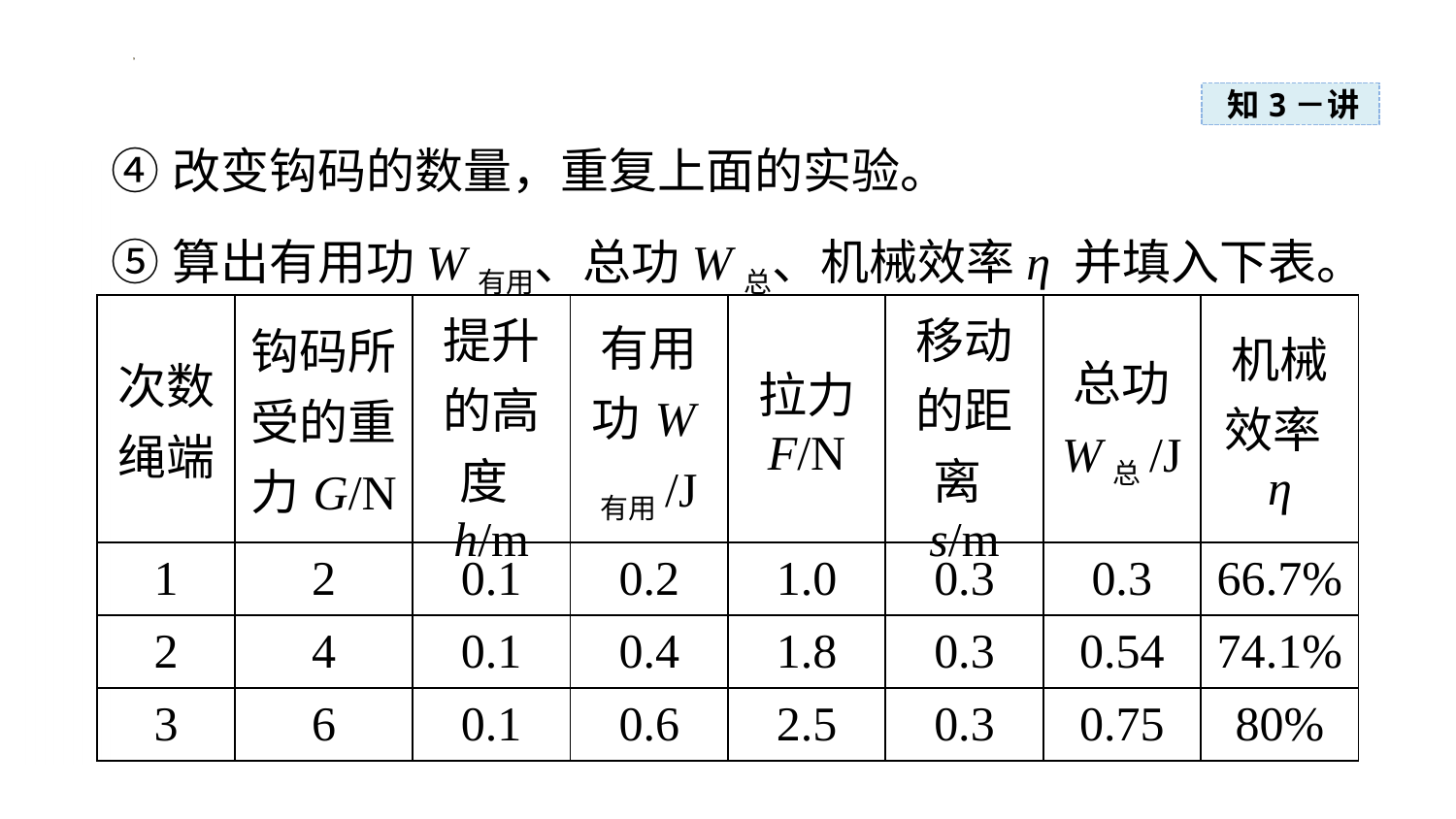

感悟新知
知3－讲

④改变钩码的数量，重复上面的实验。
⑤算出有用功W有用、总功W总、机械效率η 并填入下表。
| 次数 绳端 | 钩码所受的重力G/N | 提升的高度h/m | 有用功W有用/J | 拉力 F/N | 移动的距离s/m | 总功 W总/J | 机械效率η |
| --- | --- | --- | --- | --- | --- | --- | --- |
| 1 | 2 | 0.1 | 0.2 | 1.0 | 0.3 | 0.3 | 66.7% |
| 2 | 4 | 0.1 | 0.4 | 1.8 | 0.3 | 0.54 | 74.1% |
| 3 | 6 | 0.1 | 0.6 | 2.5 | 0.3 | 0.75 | 80% |